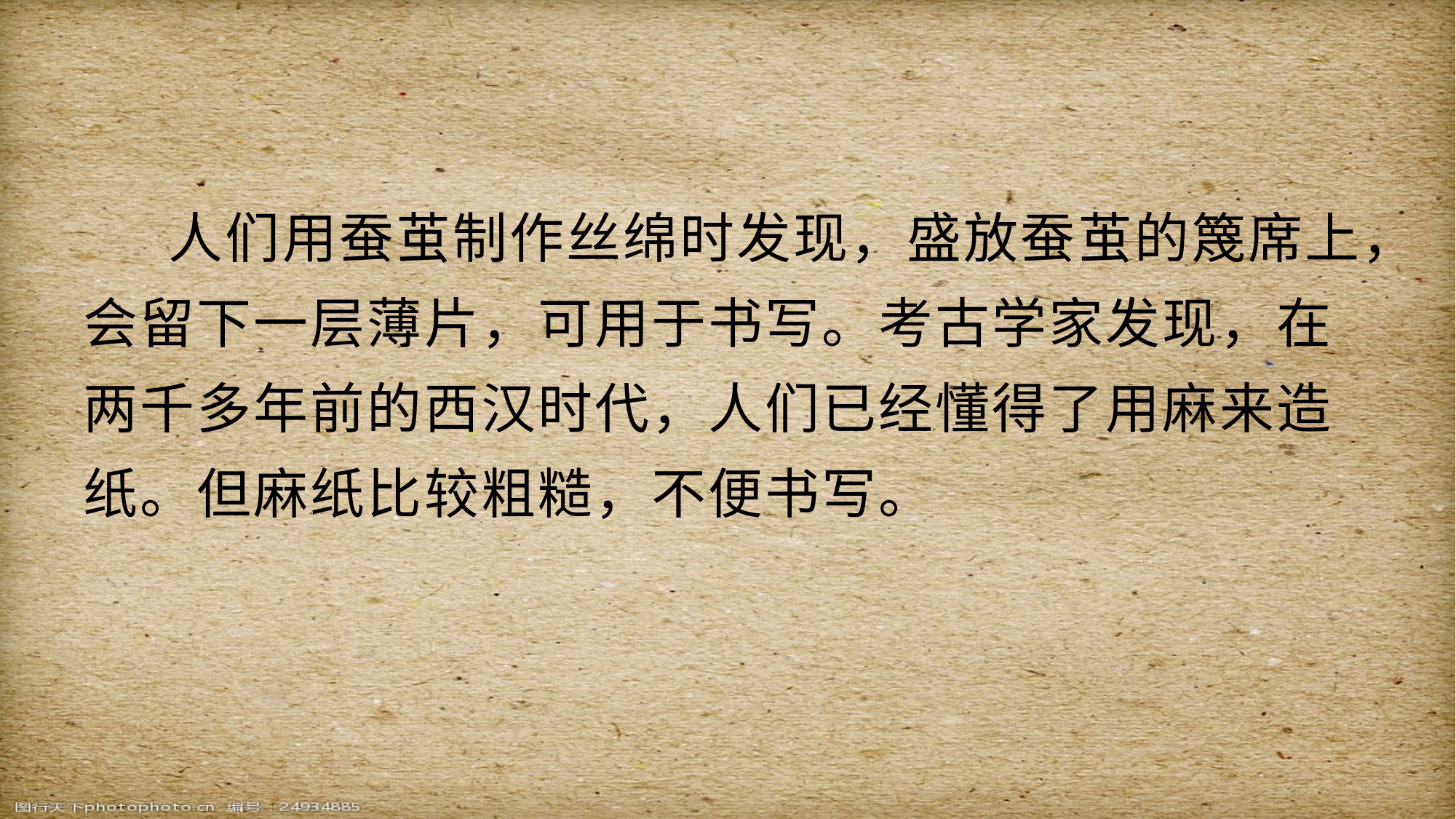

人们用蚕茧制作丝绵时发现，盛放蚕茧的篾席上，会留下一层薄片，可用于书写。考古学家发现，在两千多年前的西汉时代，人们已经懂得了用麻来造纸。但麻纸比较粗糙，不便书写。